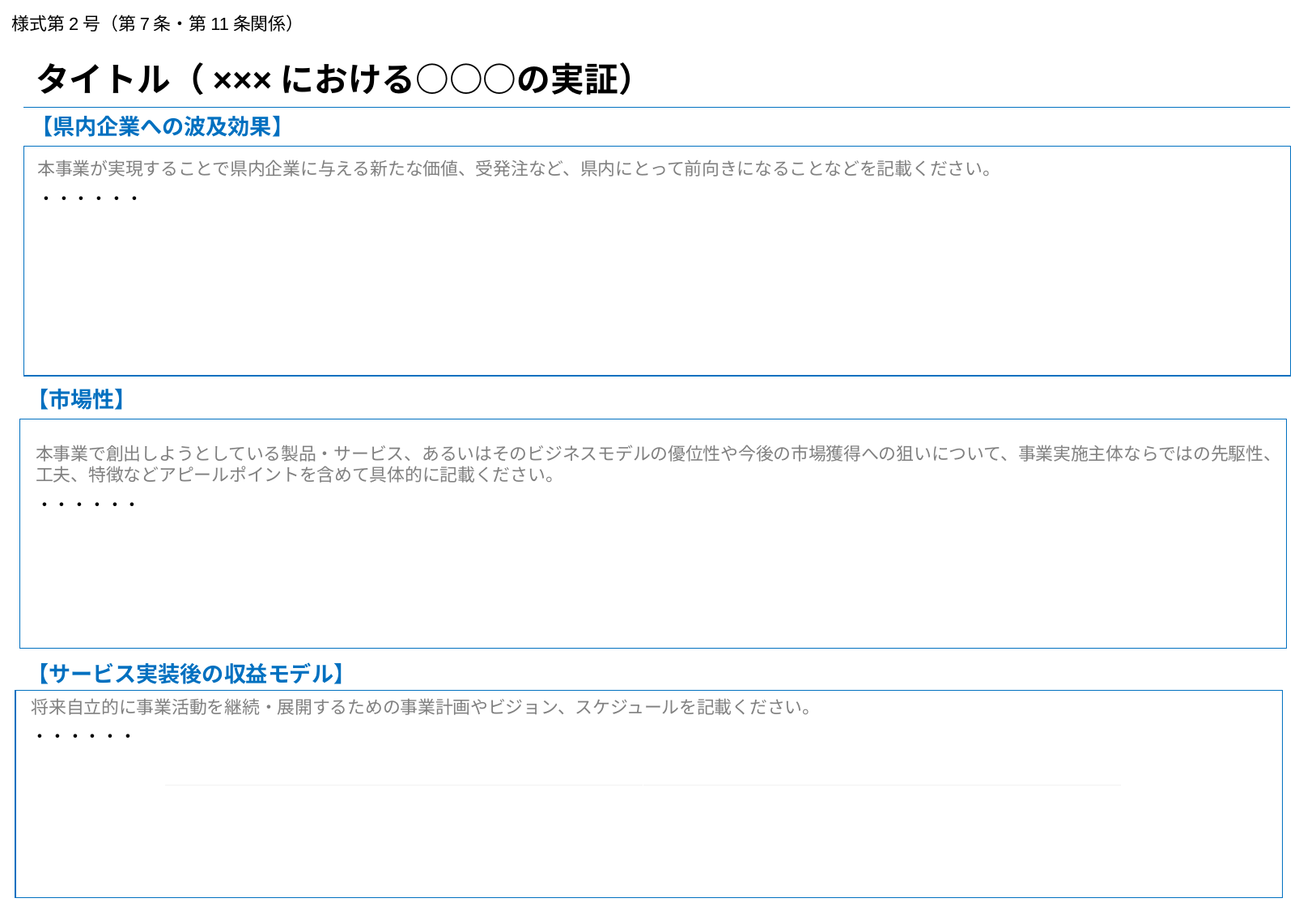

様式第2号（第7条・第11条関係）
タイトル（×××における○○○の実証）
【県内企業への波及効果】

本事業が実現することで県内企業に与える新たな価値、受発注など、県内にとって前向きになることなどを記載ください。
・・・・・・
【市場性】

本事業で創出しようとしている製品・サービス、あるいはそのビジネスモデルの優位性や今後の市場獲得への狙いについて、事業実施主体ならではの先駆性、工夫、特徴などアピールポイントを含めて具体的に記載ください。
・・・・・・
【サービス実装後の収益モデル】

将来自立的に事業活動を継続・展開するための事業計画やビジョン、スケジュールを記載ください。
・・・・・・